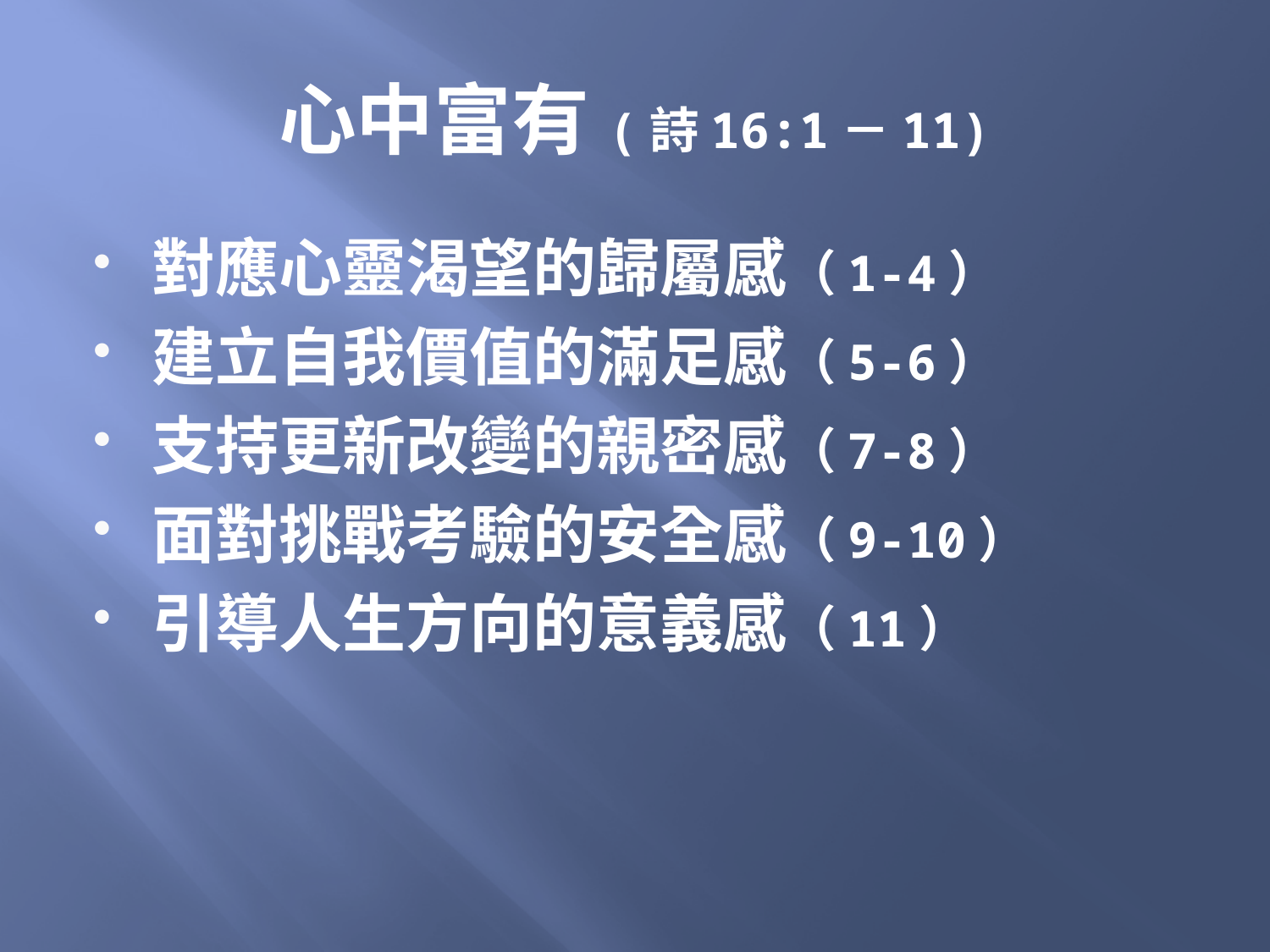

# 心中富有(詩16:1－11)
對應心靈渴望的歸屬感（1-4）
建立自我價值的滿足感（5-6）
支持更新改變的親密感（7-8）
面對挑戰考驗的安全感（9-10）
引導人生方向的意義感（11）